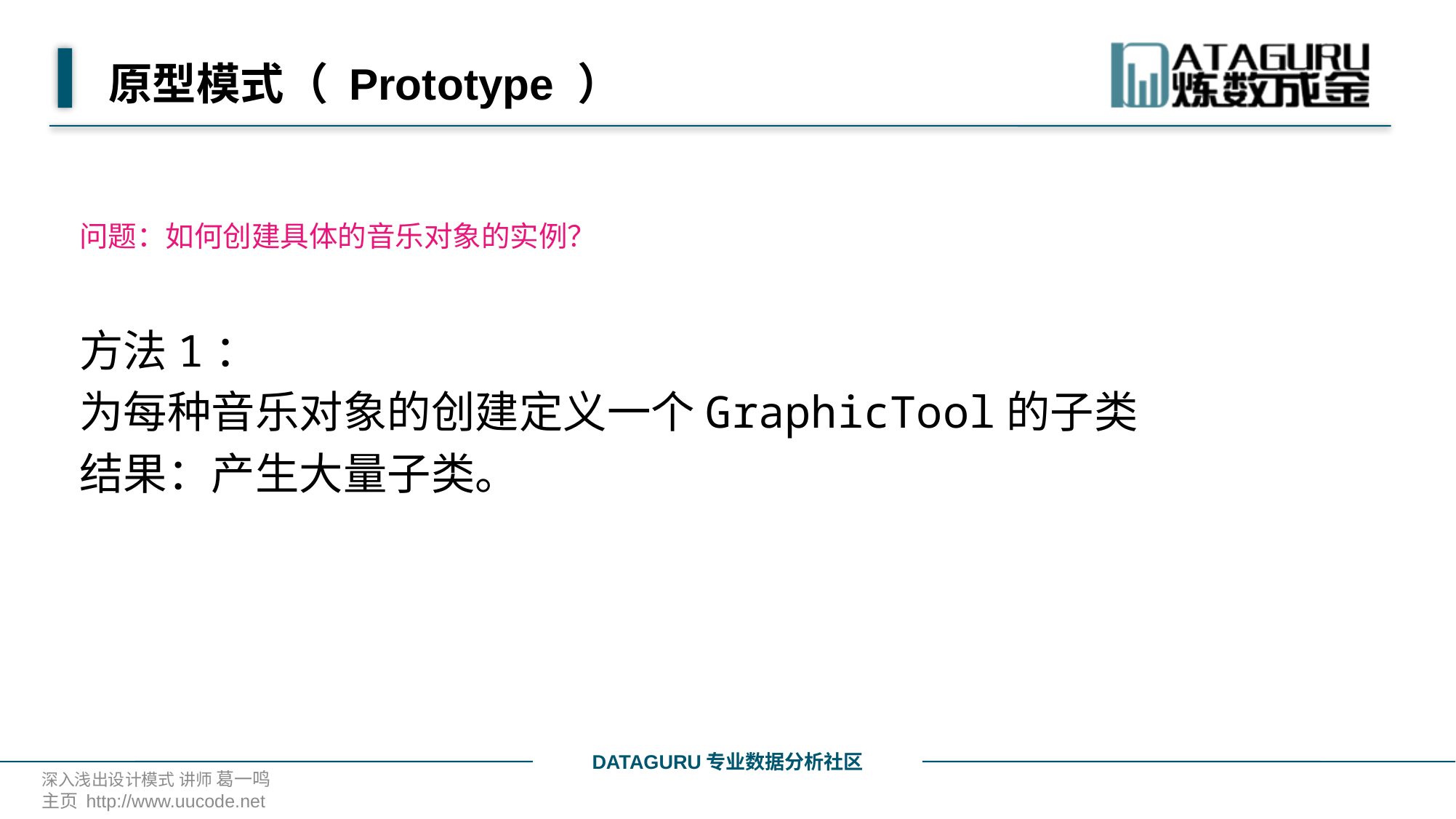

# 原型模式（ Prototype ）
问题：如何创建具体的音乐对象的实例？

方法1：
为每种音乐对象的创建定义一个GraphicTool的子类
结果：产生大量子类。